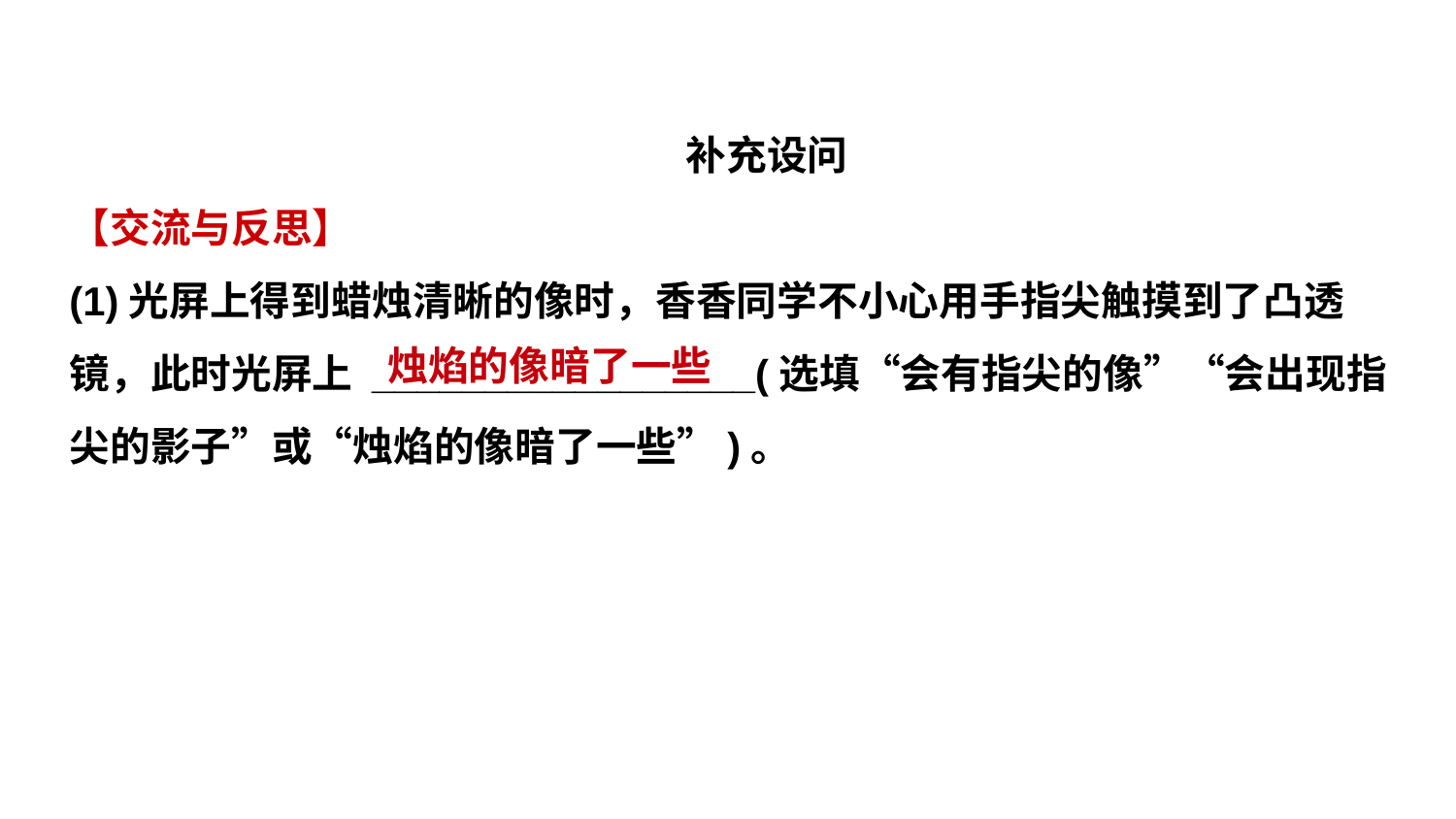

补充设问
【交流与反思】
(1)光屏上得到蜡烛清晰的像时，香香同学不小心用手指尖触摸到了凸透
镜，此时光屏上 _________________(选填“会有指尖的像”“会出现指
尖的影子”或“烛焰的像暗了一些”)。
烛焰的像暗了一些